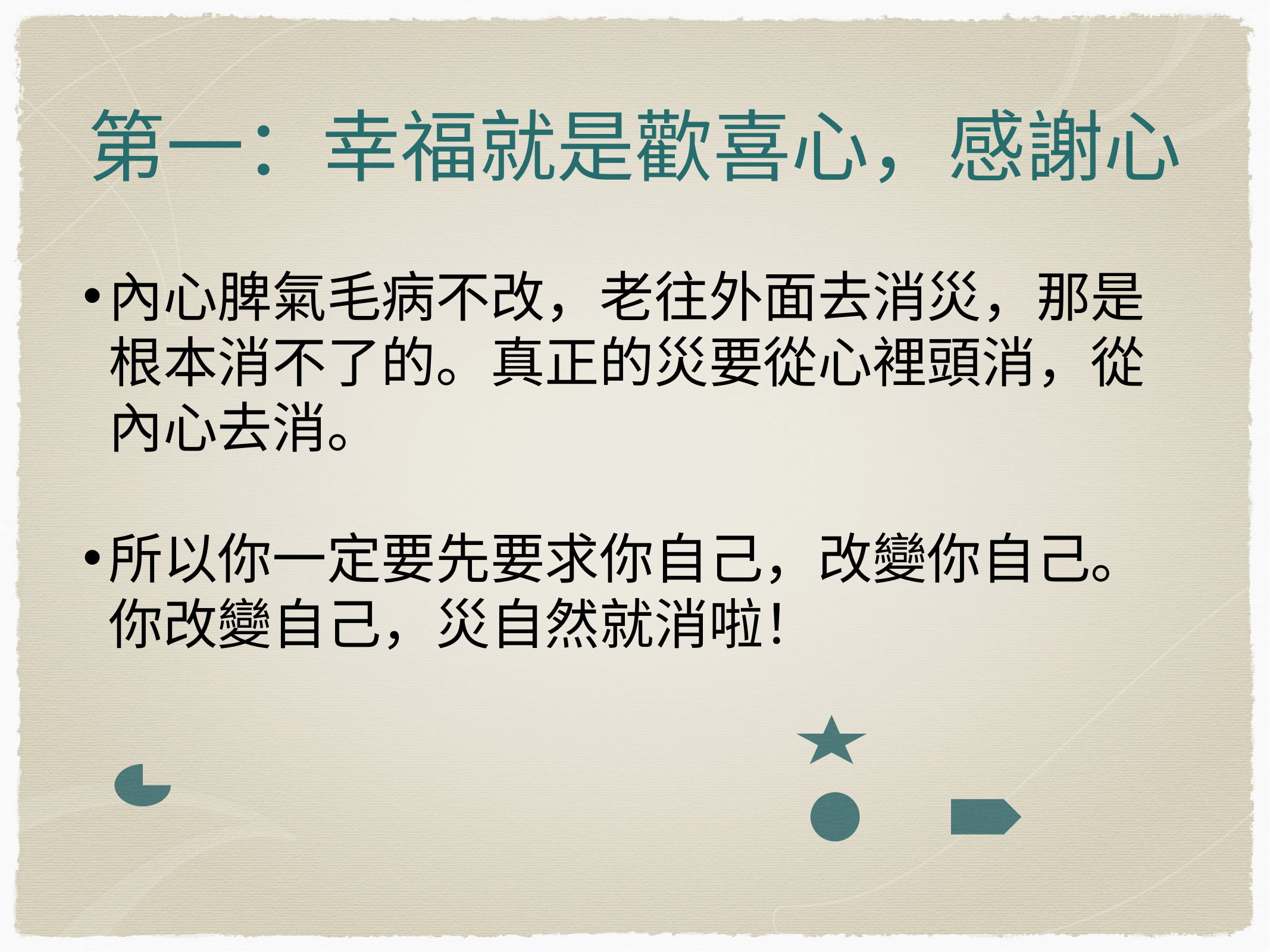

# 第一：幸福就是歡喜心，感謝心
內心脾氣毛病不改，老往外面去消災，那是根本消不了的。真正的災要從心裡頭消，從內心去消。

所以你一定要先要求你自己，改變你自己。你改變自己，災自然就消啦！